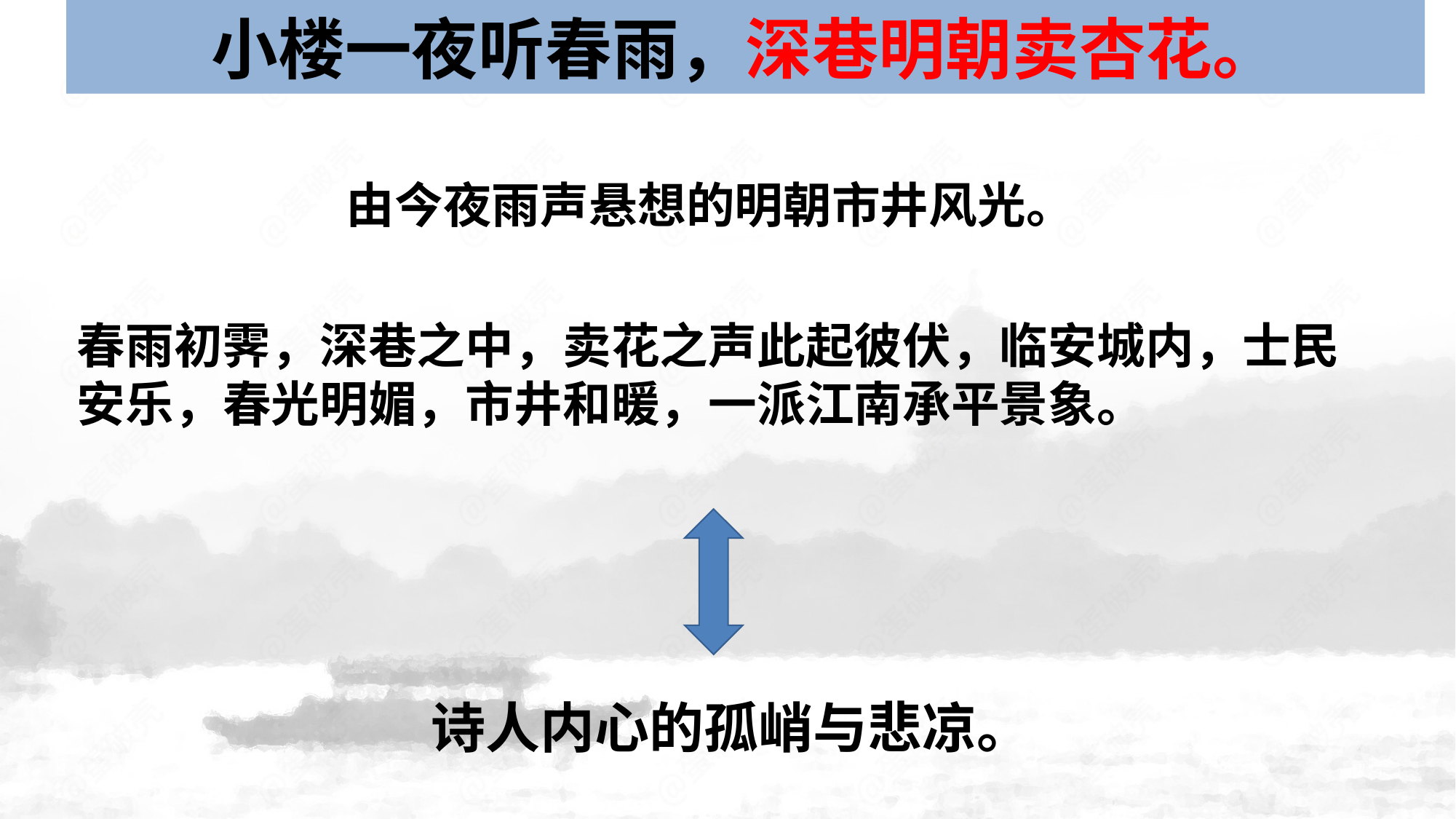

小楼一夜听春雨，深巷明朝卖杏花。
由今夜雨声悬想的明朝市井风光。
春雨初霁，深巷之中，卖花之声此起彼伏，临安城内，士民安乐，春光明媚，市井和暖，一派江南承平景象。

诗人内心的孤峭与悲凉。